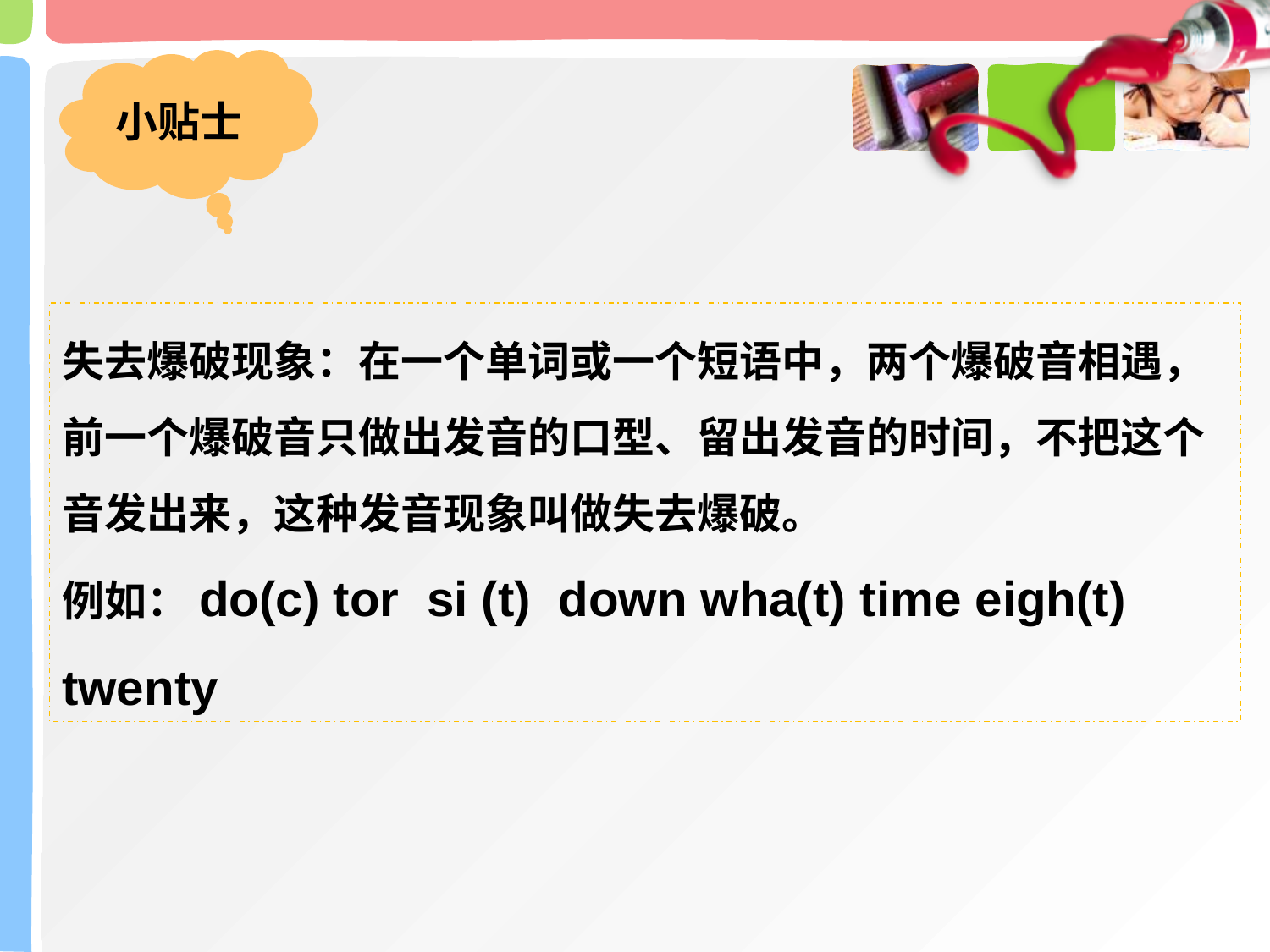

小贴士
失去爆破现象：在一个单词或一个短语中，两个爆破音相遇，前一个爆破音只做出发音的口型、留出发音的时间，不把这个音发出来，这种发音现象叫做失去爆破。
例如：do(c) tor  si (t)  down wha(t) time eigh(t) twenty